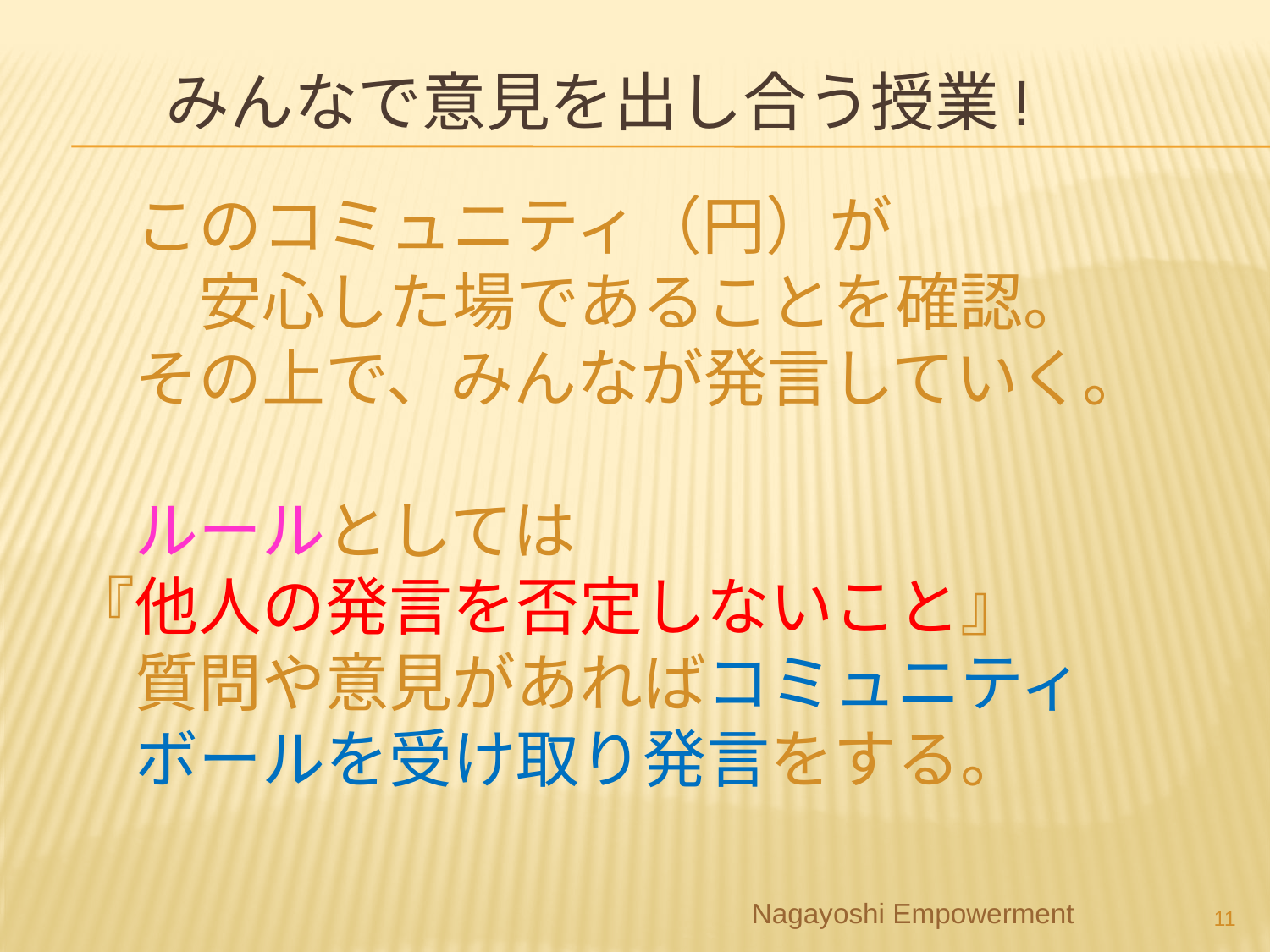

# みんなで意見を出し合う授業!
　このコミュニティ（円）が
　　安心した場であることを確認。
　その上で、みんなが発言していく。

　ルールとしては
『他人の発言を否定しないこと』
　質問や意見があればコミュニティ
　ボールを受け取り発言をする。
11